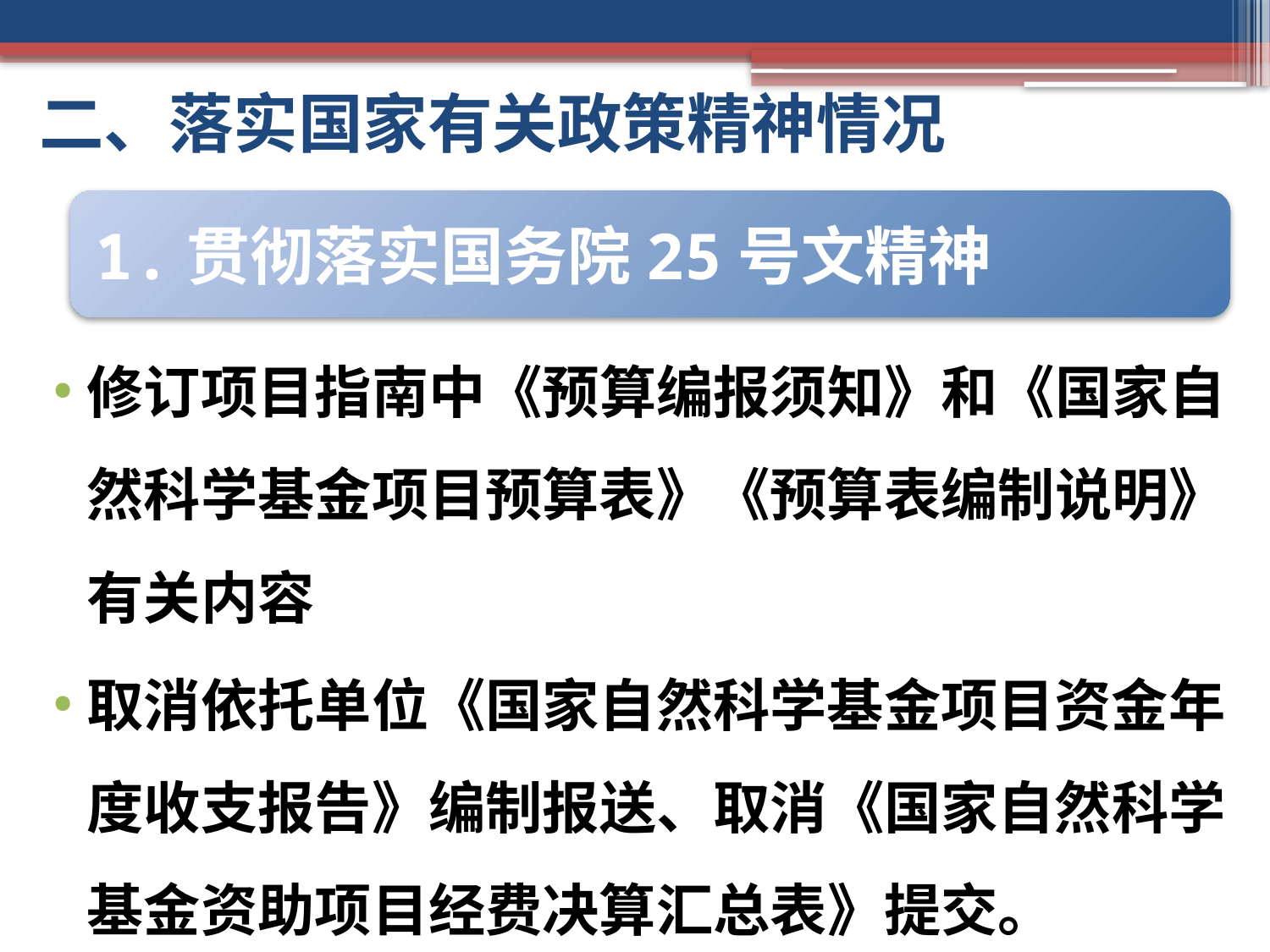

# 二、落实国家有关政策精神情况

1.贯彻落实国务院25号文精神
修订项目指南中《预算编报须知》和《国家自然科学基金项目预算表》《预算表编制说明》有关内容
取消依托单位《国家自然科学基金项目资金年度收支报告》编制报送、取消《国家自然科学基金资助项目经费决算汇总表》提交。